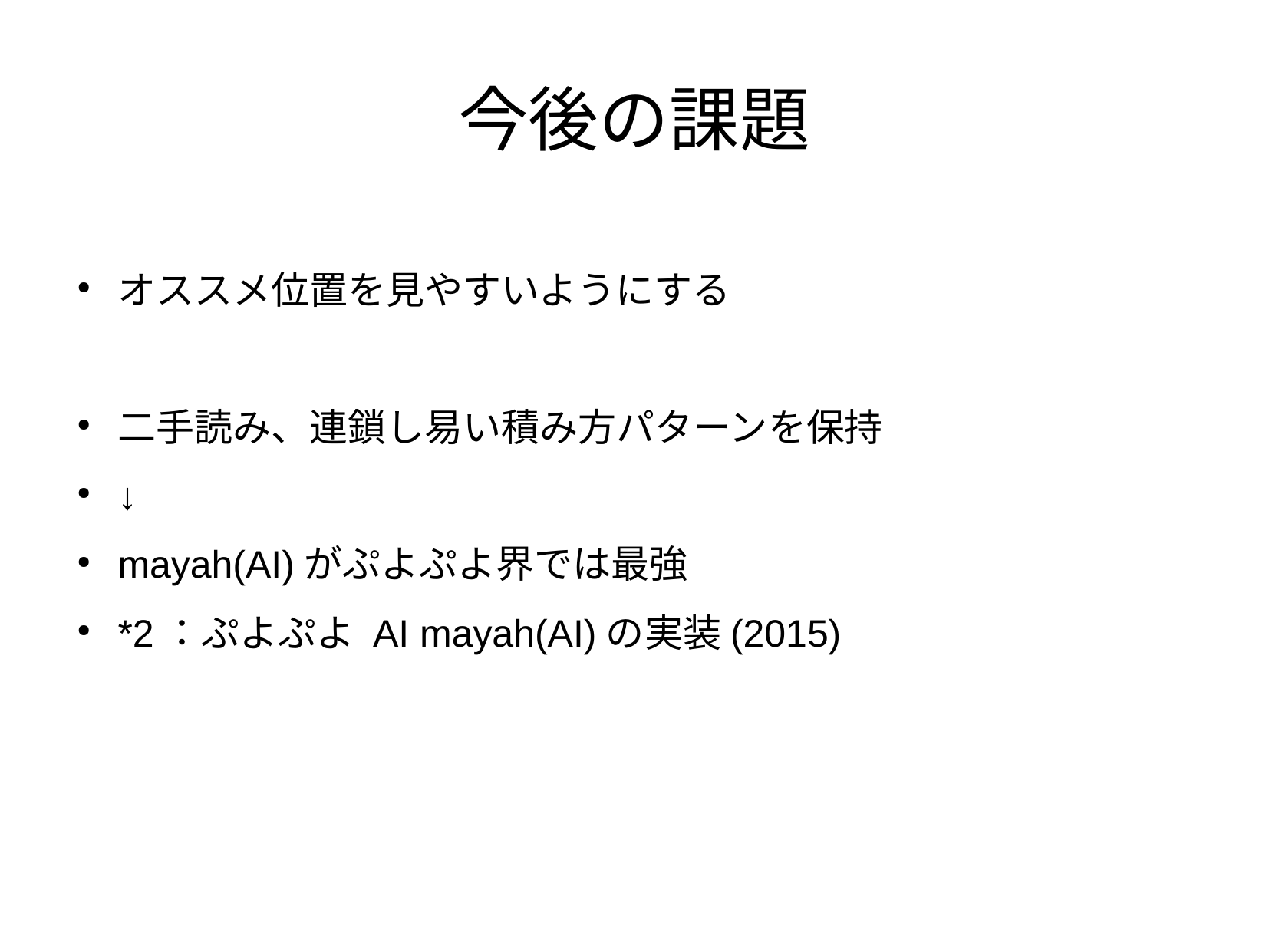

今後の課題

オススメ位置を見やすいようにする

二手読み、連鎖し易い積み方パターンを保持
↓
mayah(AI)がぷよぷよ界では最強
*2：ぷよぷよ AI mayah(AI)の実装(2015)